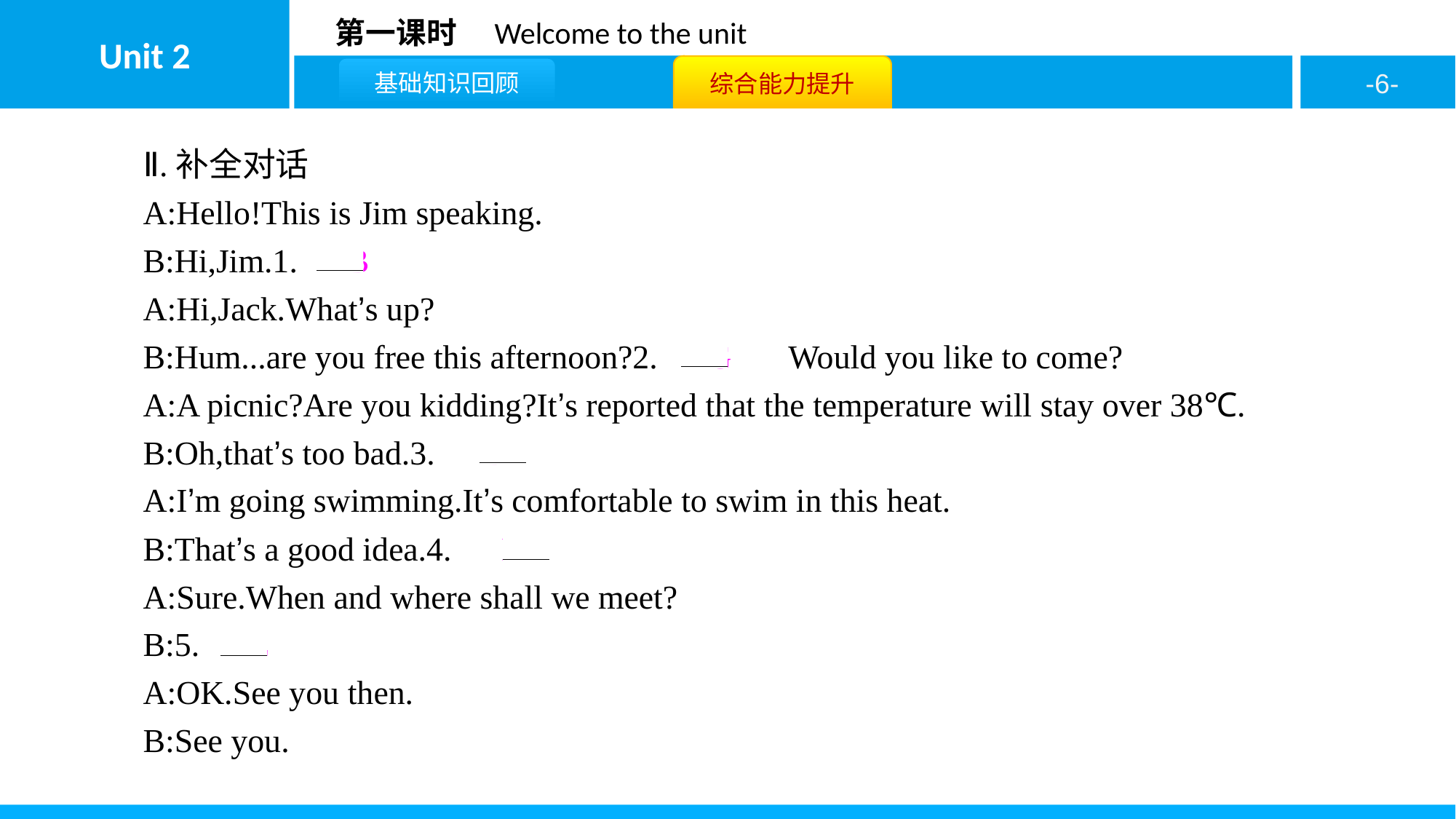

Ⅱ.补全对话
A:Hello!This is Jim speaking.
B:Hi,Jim.1.　B
A:Hi,Jack.What’s up?
B:Hum...are you free this afternoon?2.　G　 Would you like to come?
A:A picnic?Are you kidding?It’s reported that the temperature will stay over 38℃.
B:Oh,that’s too bad.3.　D
A:I’m going swimming.It’s comfortable to swim in this heat.
B:That’s a good idea.4.　F
A:Sure.When and where shall we meet?
B:5.　E
A:OK.See you then.
B:See you.